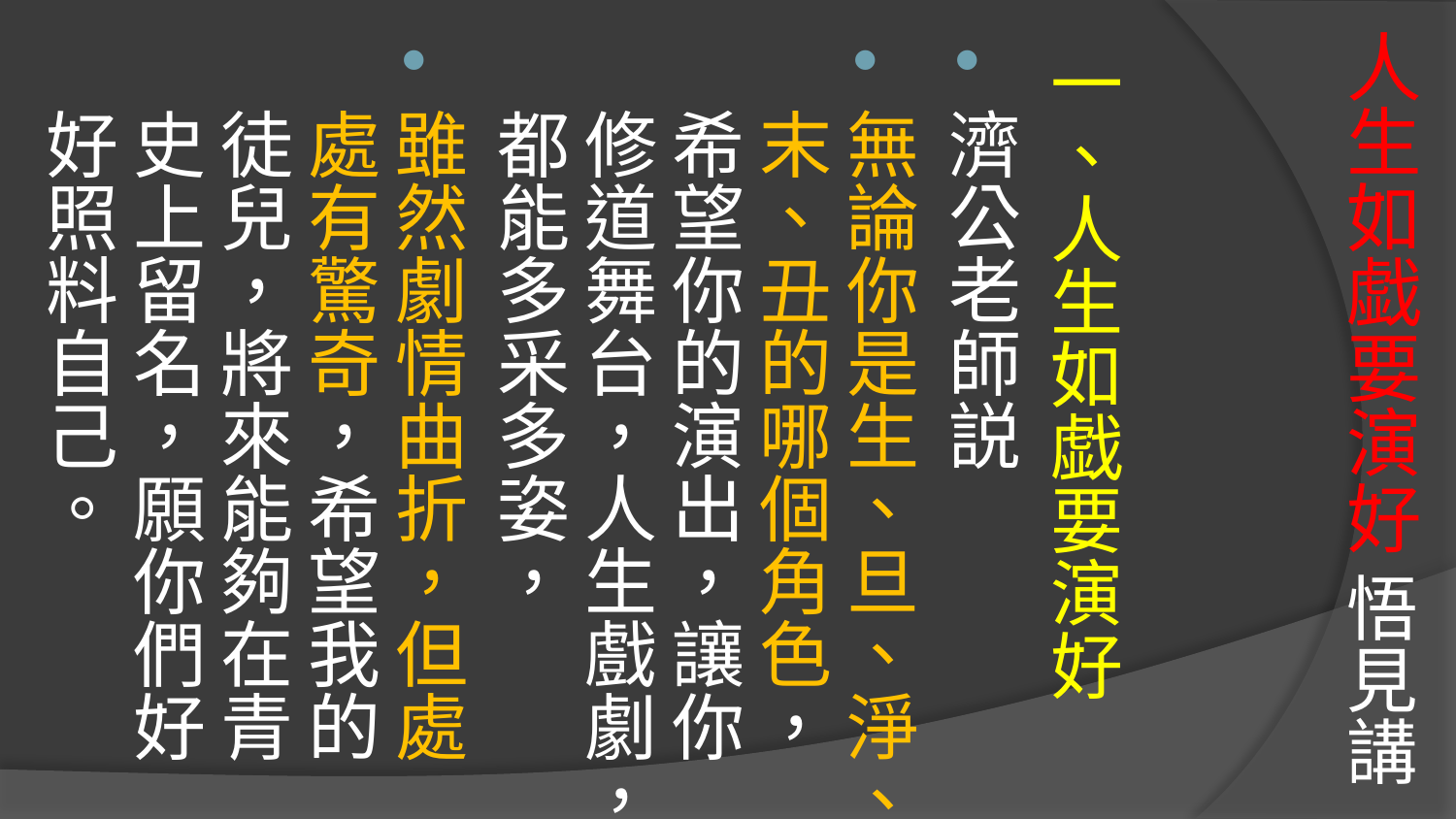

# 人生如戯要演好 悟見講
一、人生如戯要演好
濟公老師説
無論你是生、旦、淨、末、丑的哪個角色，希望你的演出，讓你修道舞台，人生戲劇，都能多采多姿，
雖然劇情曲折，但處處有驚奇，希望我的徒兒，將來能夠在青史上留名，願你們好好照料自己。